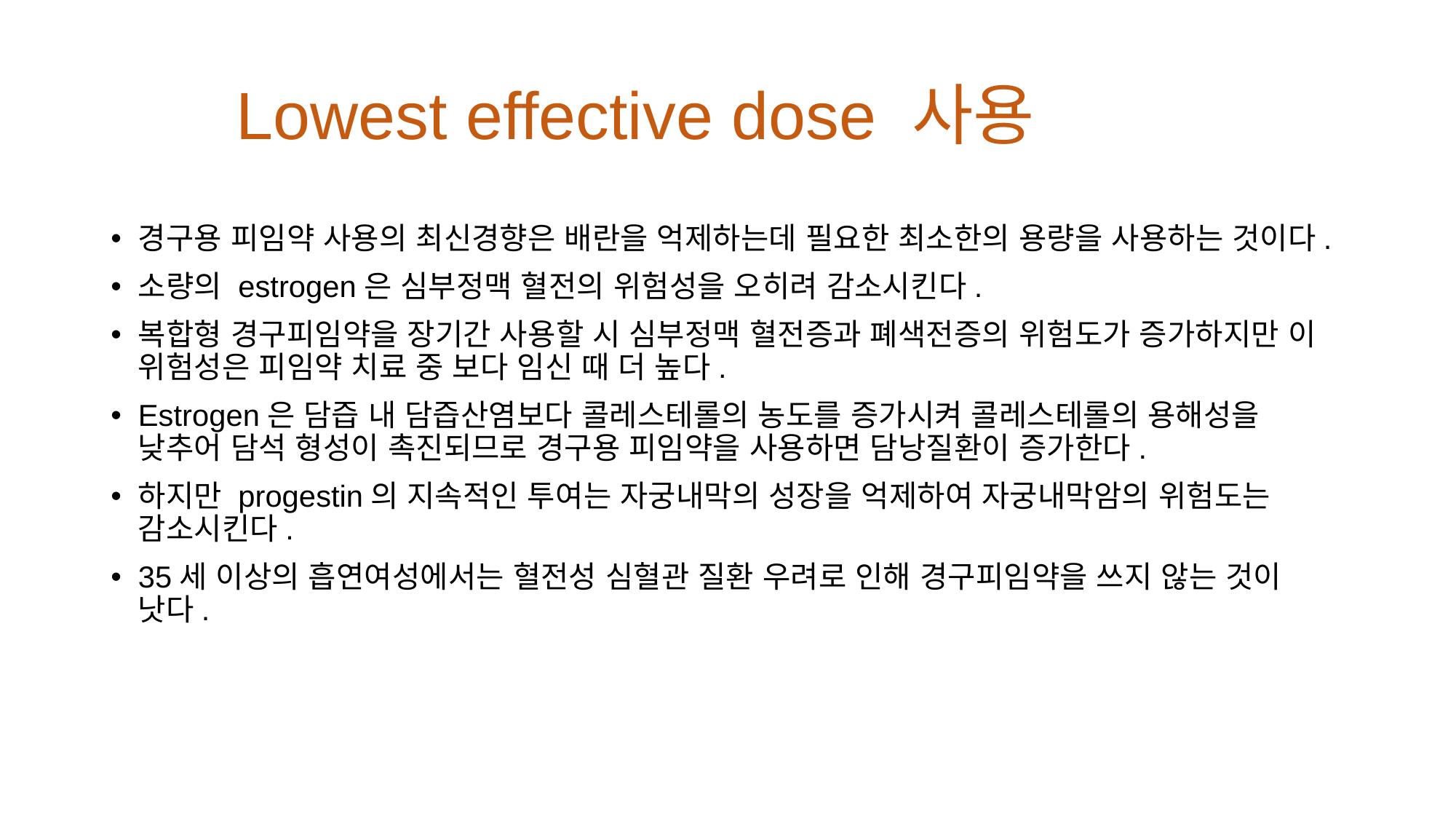

# Lowest effective dose 사용
경구용 피임약 사용의 최신경향은 배란을 억제하는데 필요한 최소한의 용량을 사용하는 것이다.
소량의 estrogen은 심부정맥 혈전의 위험성을 오히려 감소시킨다.
복합형 경구피임약을 장기간 사용할 시 심부정맥 혈전증과 폐색전증의 위험도가 증가하지만 이 위험성은 피임약 치료 중 보다 임신 때 더 높다.
Estrogen은 담즙 내 담즙산염보다 콜레스테롤의 농도를 증가시켜 콜레스테롤의 용해성을 낮추어 담석 형성이 촉진되므로 경구용 피임약을 사용하면 담낭질환이 증가한다.
하지만 progestin의 지속적인 투여는 자궁내막의 성장을 억제하여 자궁내막암의 위험도는 감소시킨다.
35세 이상의 흡연여성에서는 혈전성 심혈관 질환 우려로 인해 경구피임약을 쓰지 않는 것이 낫다.